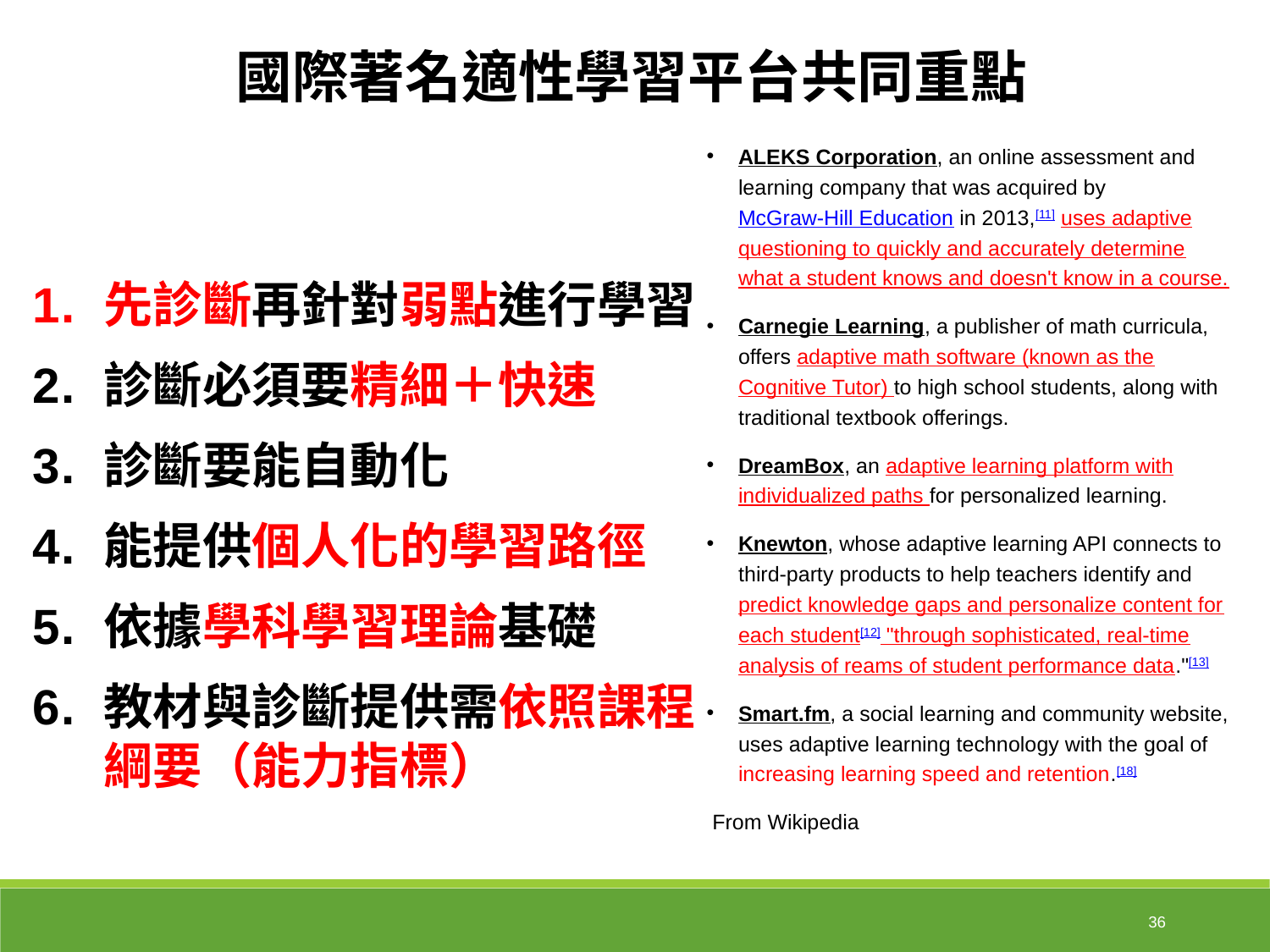

國際著名適性學習平台共同重點
ALEKS Corporation, an online assessment and learning company that was acquired by McGraw-Hill Education in 2013,[11] uses adaptive questioning to quickly and accurately determine what a student knows and doesn't know in a course.
Carnegie Learning, a publisher of math curricula, offers adaptive math software (known as the Cognitive Tutor) to high school students, along with traditional textbook offerings.
DreamBox, an adaptive learning platform with individualized paths for personalized learning.
Knewton, whose adaptive learning API connects to third-party products to help teachers identify and predict knowledge gaps and personalize content for each student[12] "through sophisticated, real-time analysis of reams of student performance data."[13]
Smart.fm, a social learning and community website, uses adaptive learning technology with the goal of increasing learning speed and retention.[18]
 From Wikipedia
先診斷再針對弱點進行學習
診斷必須要精細＋快速
診斷要能自動化
能提供個人化的學習路徑
依據學科學習理論基礎
教材與診斷提供需依照課程綱要（能力指標）
36